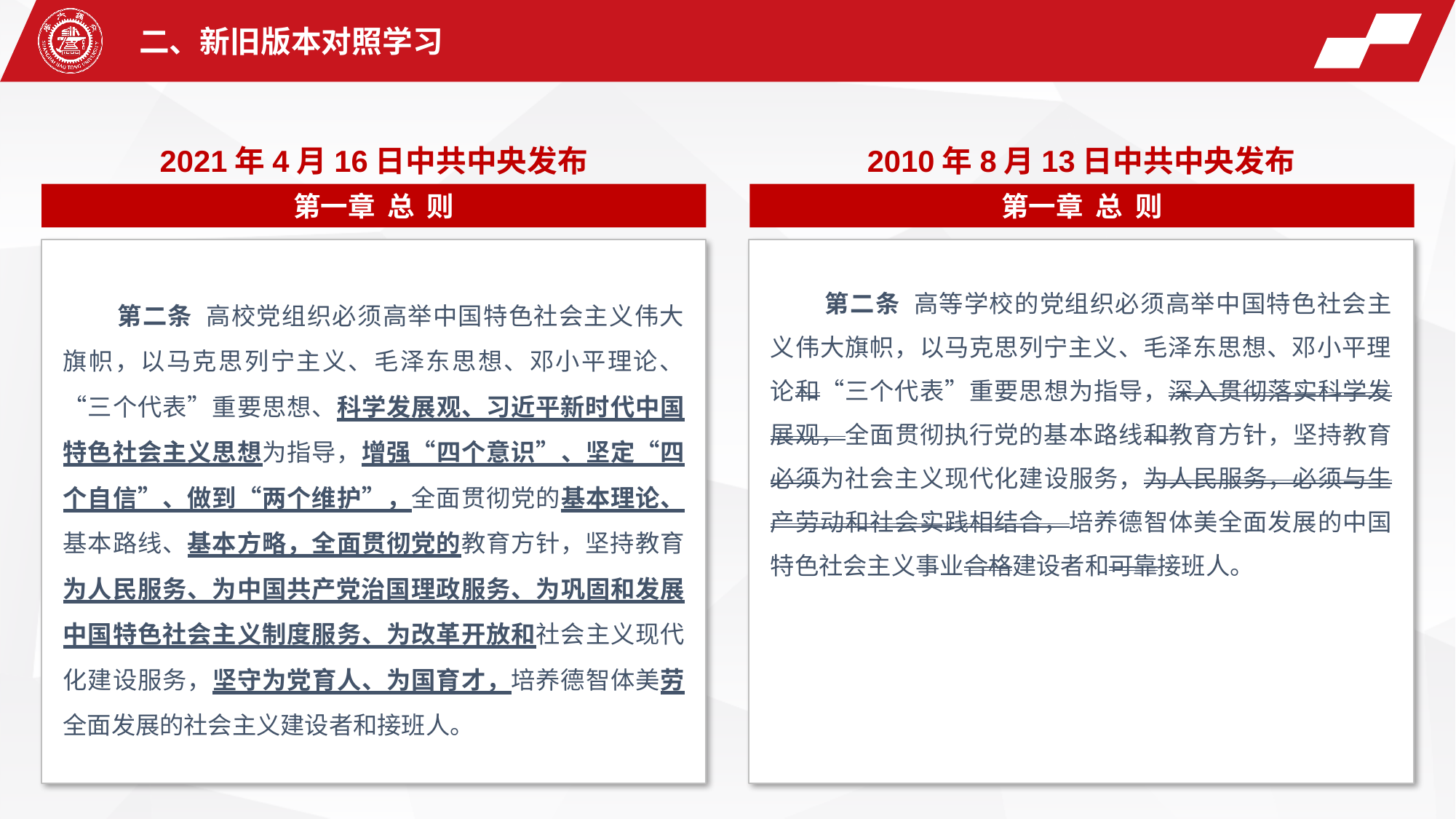

二、新旧版本对照学习
2021年4月16日中共中央发布
2010年8月13日中共中央发布
第一章  总  则
第一章  总  则
第二条  高校党组织必须高举中国特色社会主义伟大旗帜，以马克思列宁主义、毛泽东思想、邓小平理论、“三个代表”重要思想、科学发展观、习近平新时代中国特色社会主义思想为指导，增强“四个意识”、坚定“四个自信”、做到“两个维护”，全面贯彻党的基本理论、基本路线、基本方略，全面贯彻党的教育方针，坚持教育为人民服务、为中国共产党治国理政服务、为巩固和发展中国特色社会主义制度服务、为改革开放和社会主义现代化建设服务，坚守为党育人、为国育才，培养德智体美劳全面发展的社会主义建设者和接班人。

第二条  高等学校的党组织必须高举中国特色社会主义伟大旗帜，以马克思列宁主义、毛泽东思想、邓小平理论和“三个代表”重要思想为指导，深入贯彻落实科学发展观，全面贯彻执行党的基本路线和教育方针，坚持教育必须为社会主义现代化建设服务，为人民服务，必须与生产劳动和社会实践相结合，培养德智体美全面发展的中国特色社会主义事业合格建设者和可靠接班人。